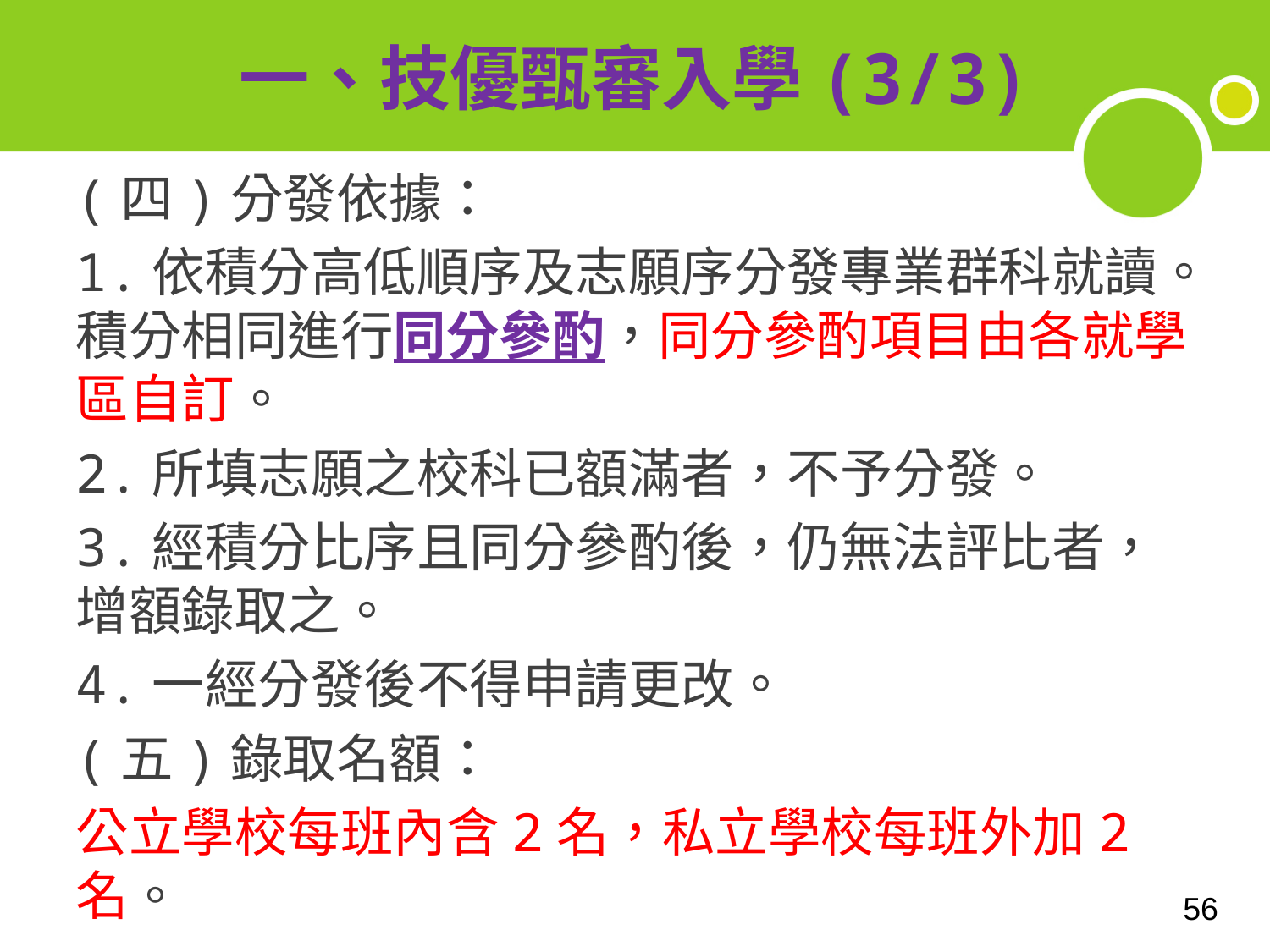

# 一、技優甄審入學(3/3)
(四)分發依據：
1.依積分高低順序及志願序分發專業群科就讀。積分相同進行同分參酌，同分參酌項目由各就學區自訂。
2.所填志願之校科已額滿者，不予分發。
3.經積分比序且同分參酌後，仍無法評比者，增額錄取之。
4.一經分發後不得申請更改。
(五)錄取名額：
公立學校每班內含2名，私立學校每班外加2名。
56